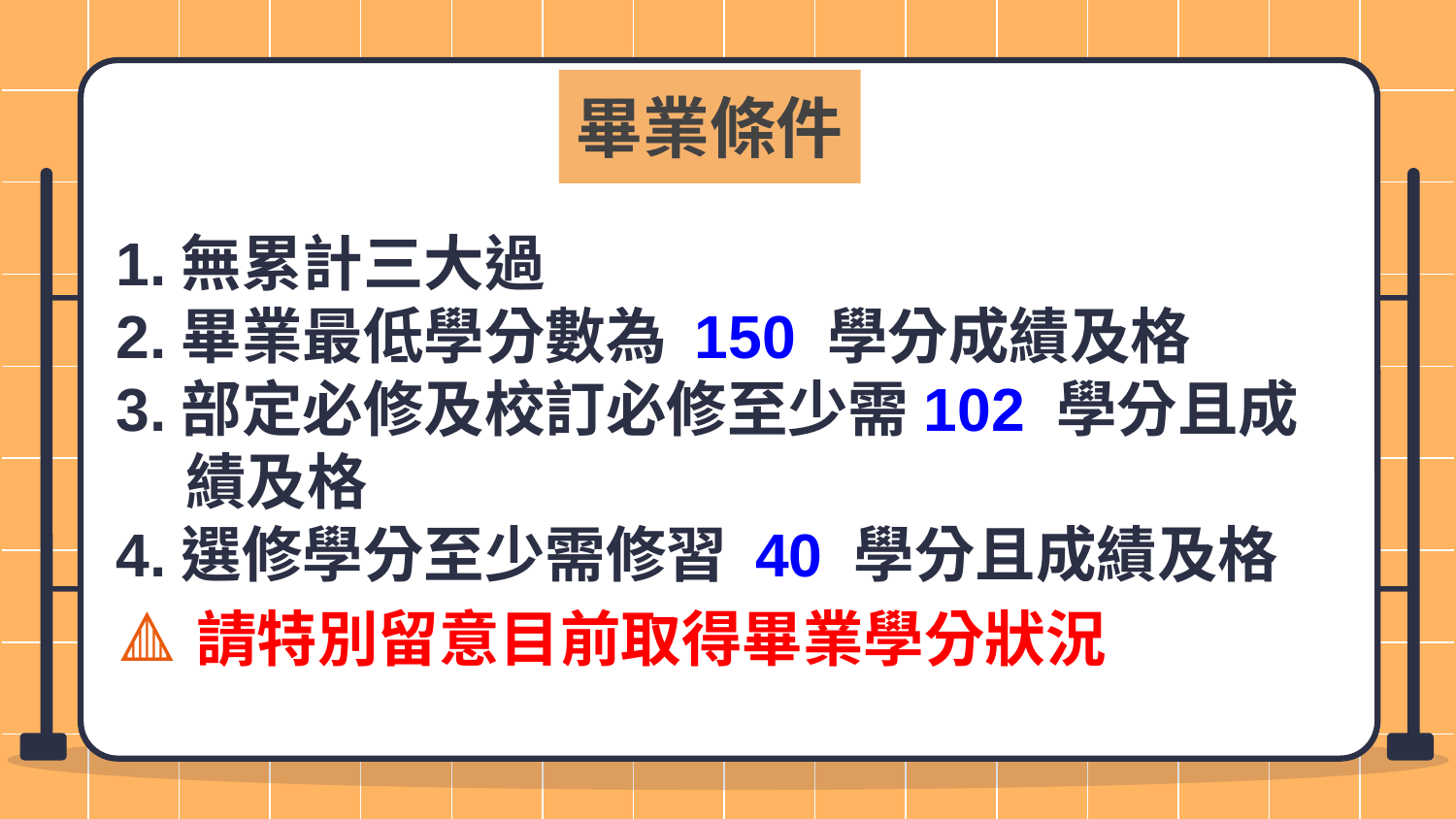

畢業條件
1.無累計三大過
2.畢業最低學分數為 150 學分成績及格
3.部定必修及校訂必修至少需102 學分且成
    績及格
4.選修學分至少需修習 40 學分且成績及格
🔺請特別留意目前取得畢業學分狀況